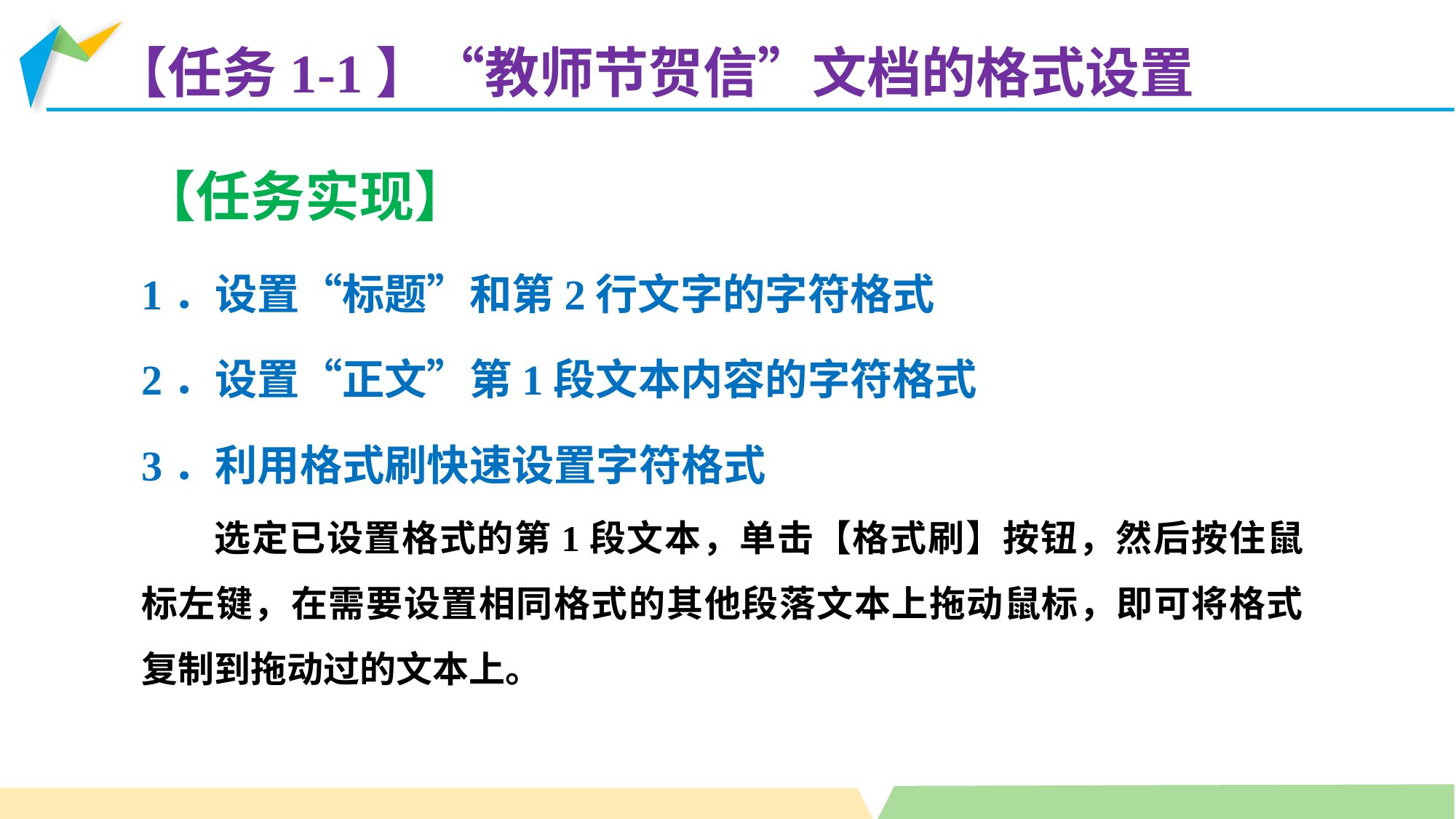

【任务1-1】“教师节贺信”文档的格式设置
【任务实现】
1．设置“标题”和第2行文字的字符格式
2．设置“正文”第1段文本内容的字符格式
3．利用格式刷快速设置字符格式
选定已设置格式的第1段文本，单击【格式刷】按钮，然后按住鼠标左键，在需要设置相同格式的其他段落文本上拖动鼠标，即可将格式复制到拖动过的文本上。